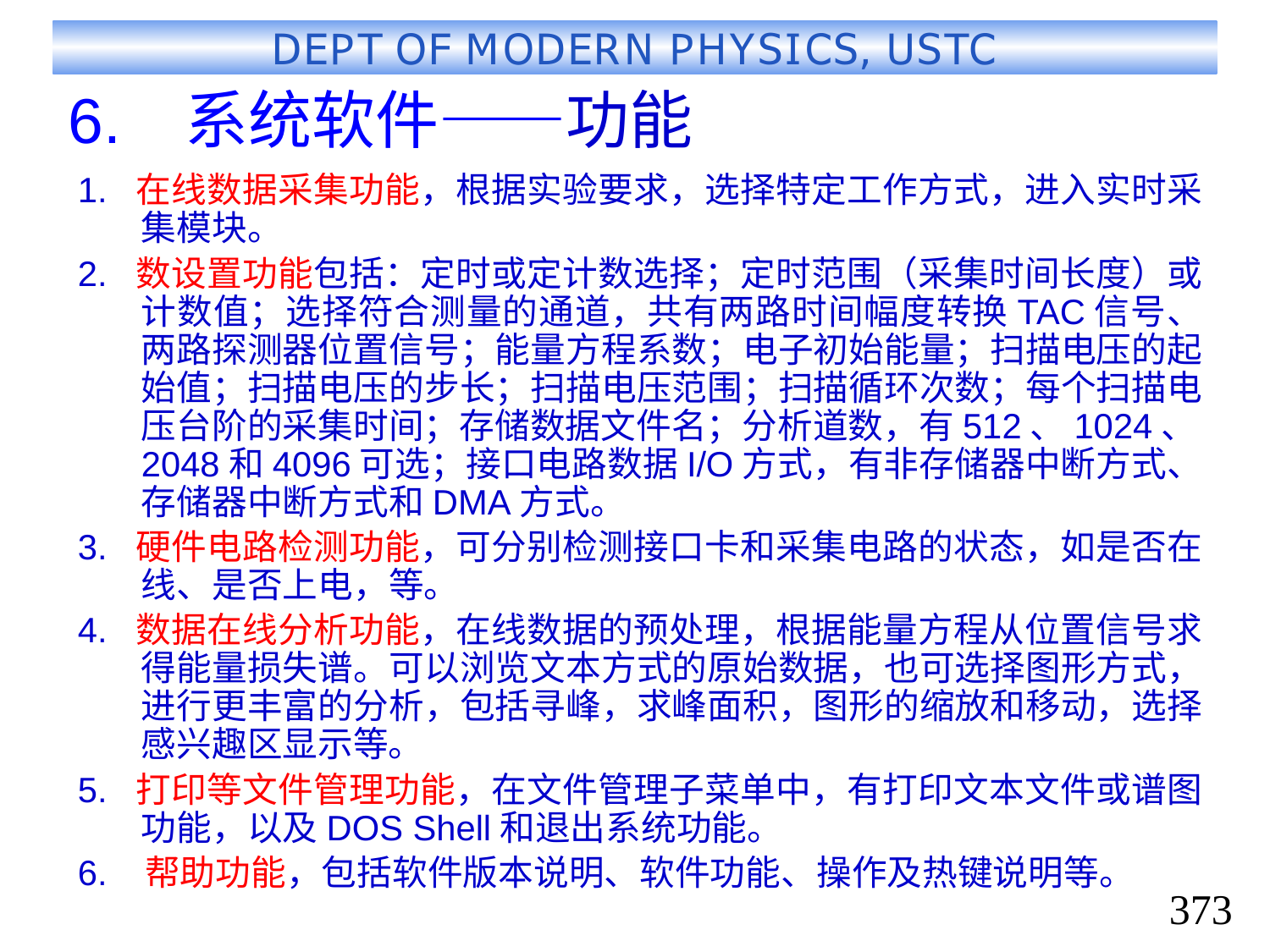

# 系统软件——功能
1.  在线数据采集功能，根据实验要求，选择特定工作方式，进入实时采集模块。
2.  数设置功能包括：定时或定计数选择；定时范围（采集时间长度）或计数值；选择符合测量的通道，共有两路时间幅度转换TAC信号、两路探测器位置信号；能量方程系数；电子初始能量；扫描电压的起始值；扫描电压的步长；扫描电压范围；扫描循环次数；每个扫描电压台阶的采集时间；存储数据文件名；分析道数，有512、1024、2048和4096可选；接口电路数据I/O方式，有非存储器中断方式、存储器中断方式和DMA方式。
3.  硬件电路检测功能，可分别检测接口卡和采集电路的状态，如是否在线、是否上电，等。
4.  数据在线分析功能，在线数据的预处理，根据能量方程从位置信号求得能量损失谱。可以浏览文本方式的原始数据，也可选择图形方式，进行更丰富的分析，包括寻峰，求峰面积，图形的缩放和移动，选择感兴趣区显示等。
5.  打印等文件管理功能，在文件管理子菜单中，有打印文本文件或谱图功能，以及DOS Shell和退出系统功能。
6.   帮助功能，包括软件版本说明、软件功能、操作及热键说明等。